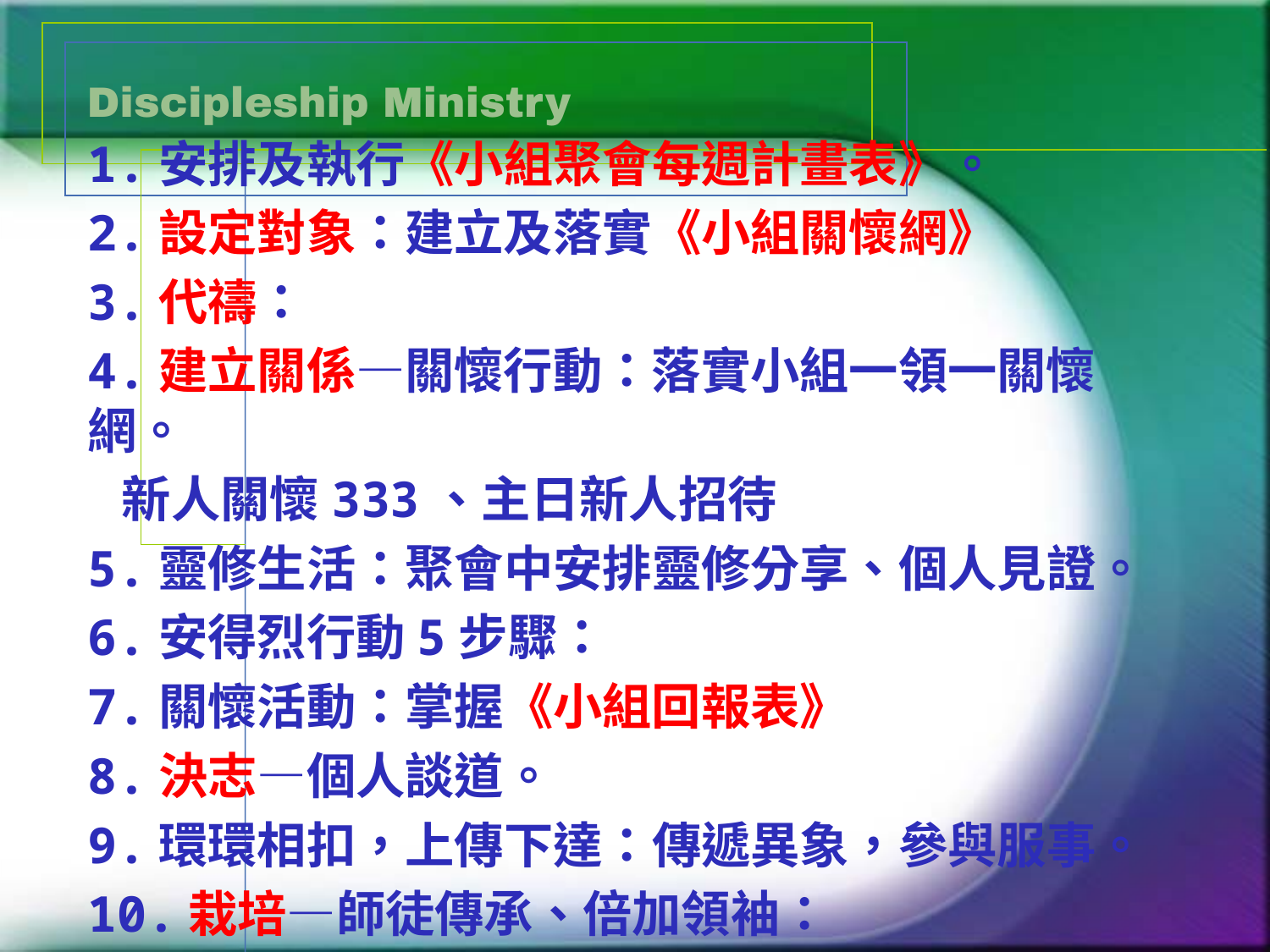

# Discipleship Ministry
1.安排及執行《小組聚會每週計畫表》。
2.設定對象：建立及落實《小組關懷網》
3.代禱：
4.建立關係—關懷行動：落實小組一領一關懷網。
  新人關懷333、主日新人招待
5.靈修生活：聚會中安排靈修分享、個人見證。
6.安得烈行動5步驟：
7.關懷活動：掌握《小組回報表》
8.決志—個人談道。
9.環環相扣，上傳下達：傳遞異象，參與服事。
10.栽培—師徒傳承、倍加領袖：